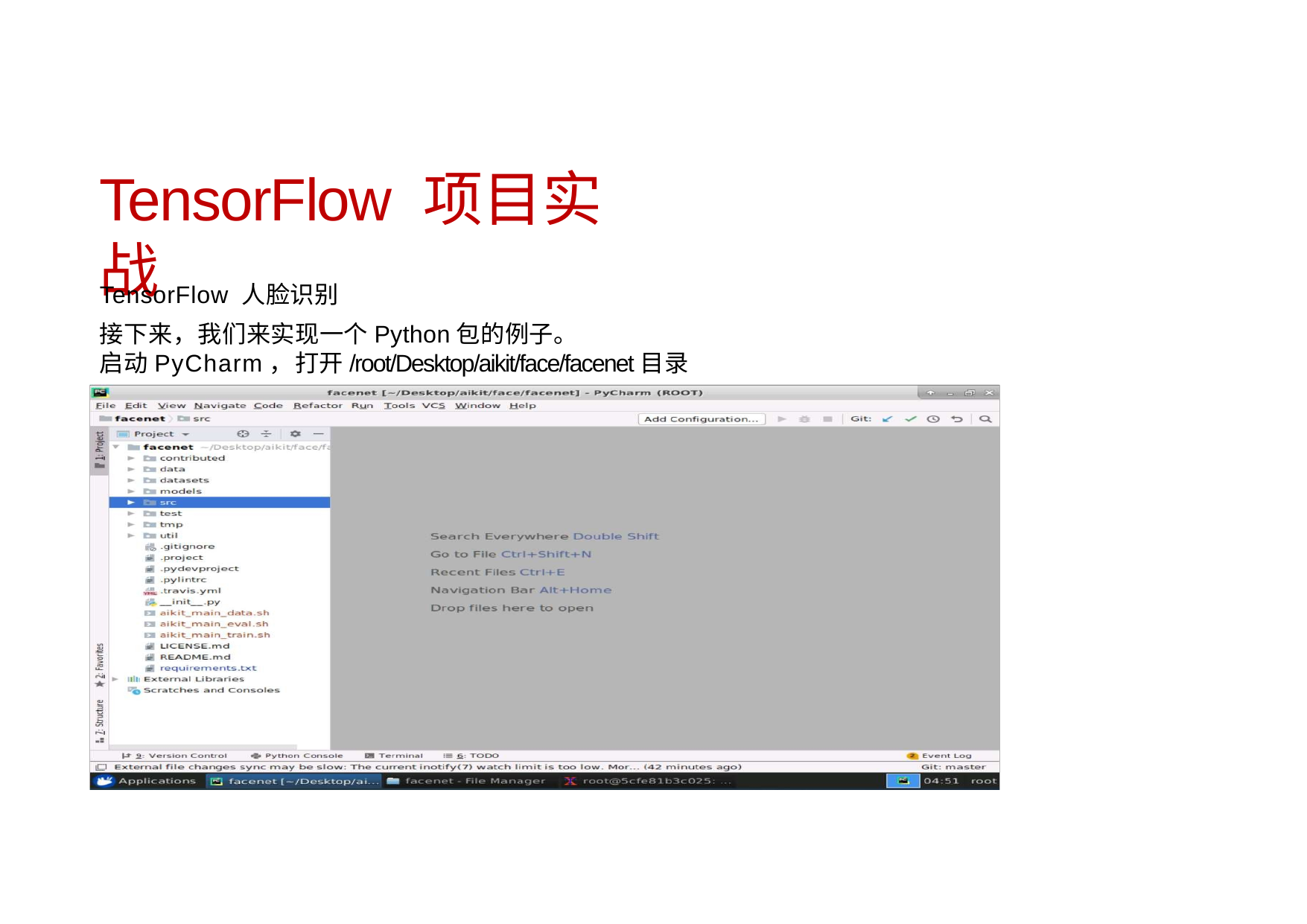

# TensorFlow 项目实战
TensorFlow 人脸识别
接下来，我们来实现一个Python包的例子。
启动PyCharm，打开/root/Desktop/aikit/face/facenet目录